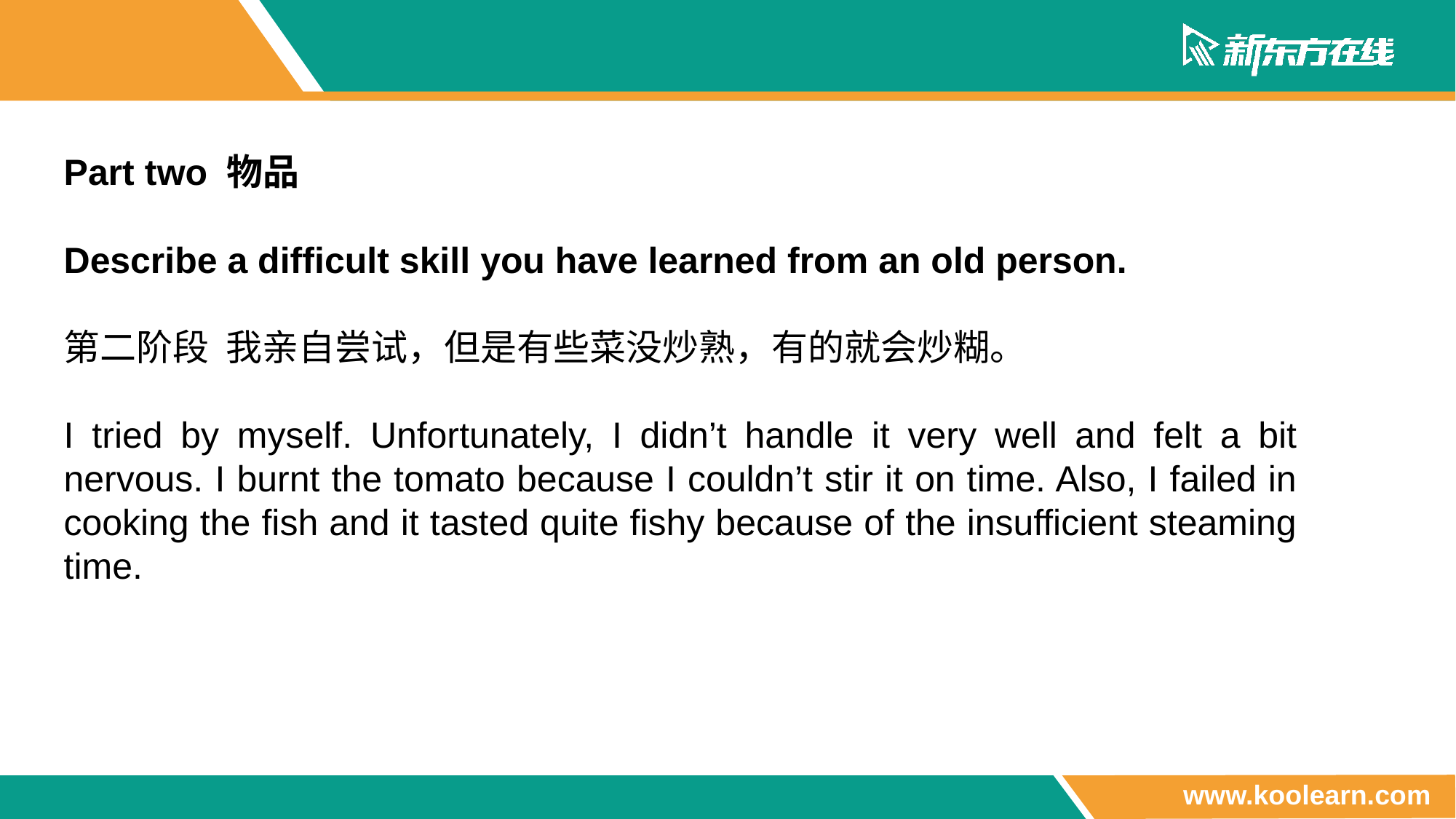

Part two 物品

Describe a difficult skill you have learned from an old person.

第二阶段  我亲自尝试，但是有些菜没炒熟，有的就会炒糊。

I tried by myself. Unfortunately, I didn’t handle it very well and felt a bit nervous. I burnt the tomato because I couldn’t stir it on time. Also, I failed in cooking the fish and it tasted quite fishy because of the insufficient steaming time.